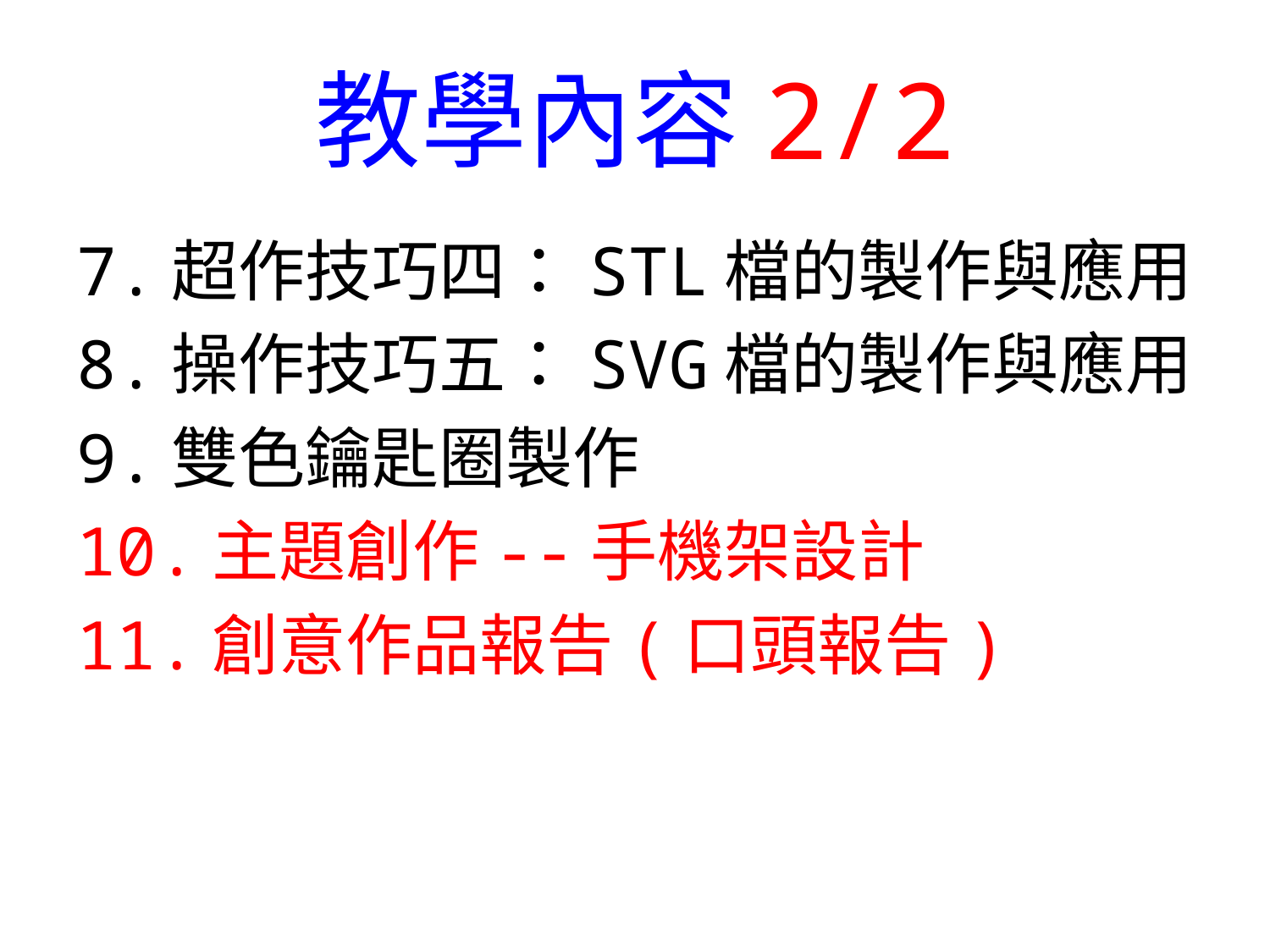

# 教學內容2/2
7.超作技巧四：STL檔的製作與應用
8.操作技巧五：SVG檔的製作與應用
9.雙色鑰匙圈製作
10.主題創作--手機架設計
11.創意作品報告(口頭報告)